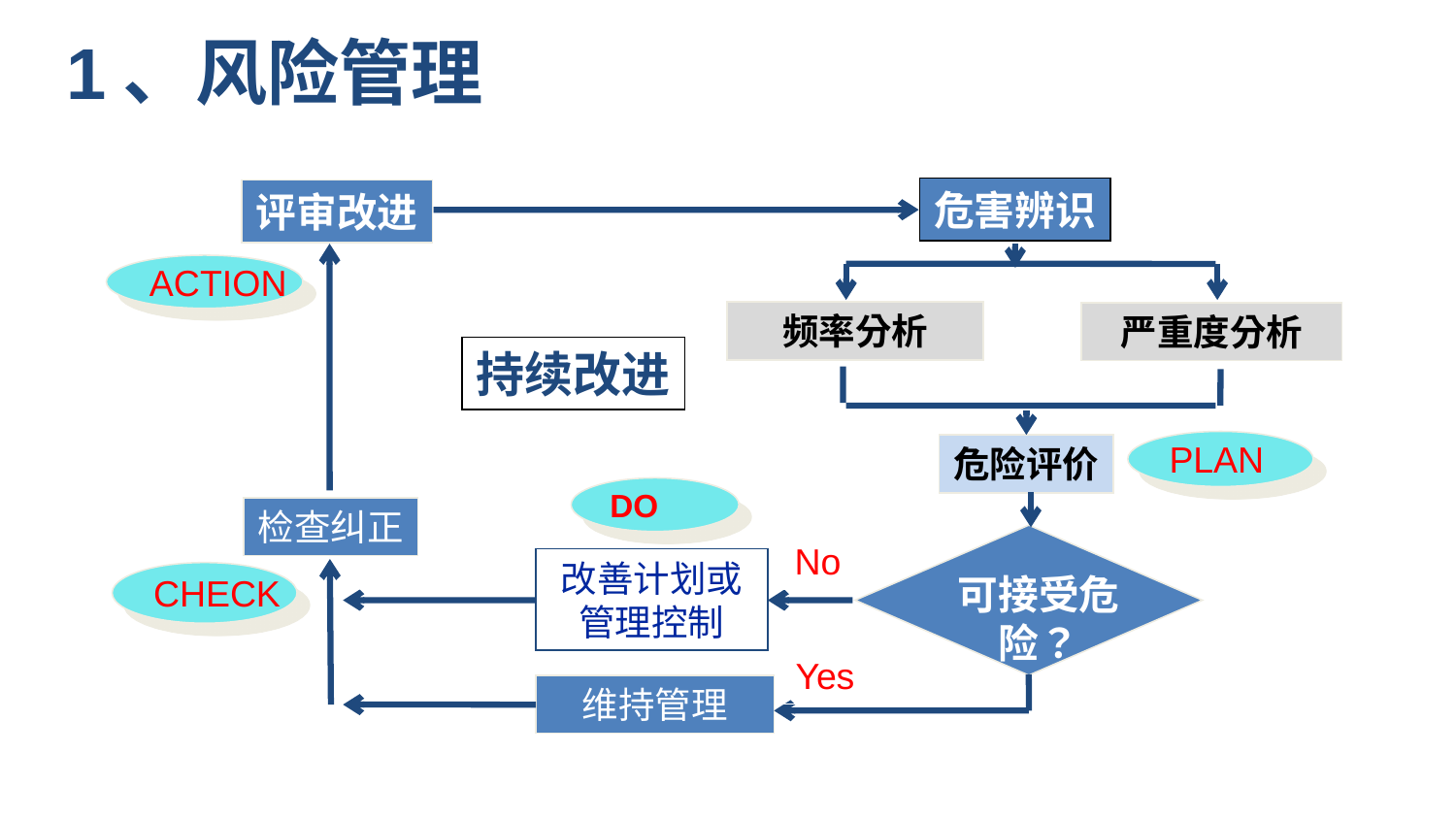

# 1、风险管理
危害辨识
评审改进

ACTION

频率分析
严重度分析
持续改进

PLAN
危险评价
DO

检查纠正

No
改善计划或
管理控制

CHECK
可接受危险？

Yes

维持管理